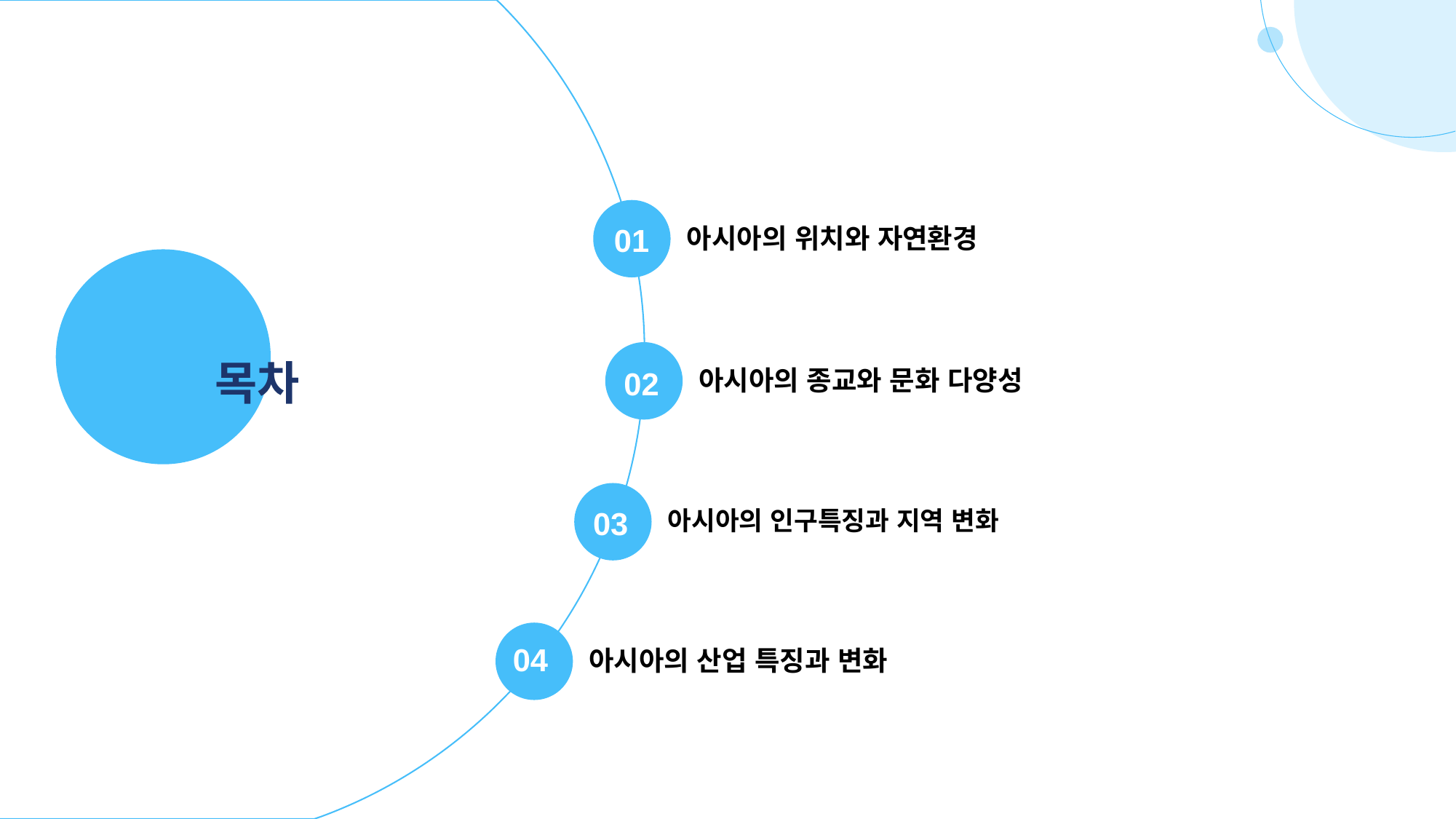

01
아시아의 위치와 자연환경

목차
아시아의 종교와 문화 다양성
02
03
아시아의 인구특징과 지역 변화
04
아시아의 산업 특징과 변화